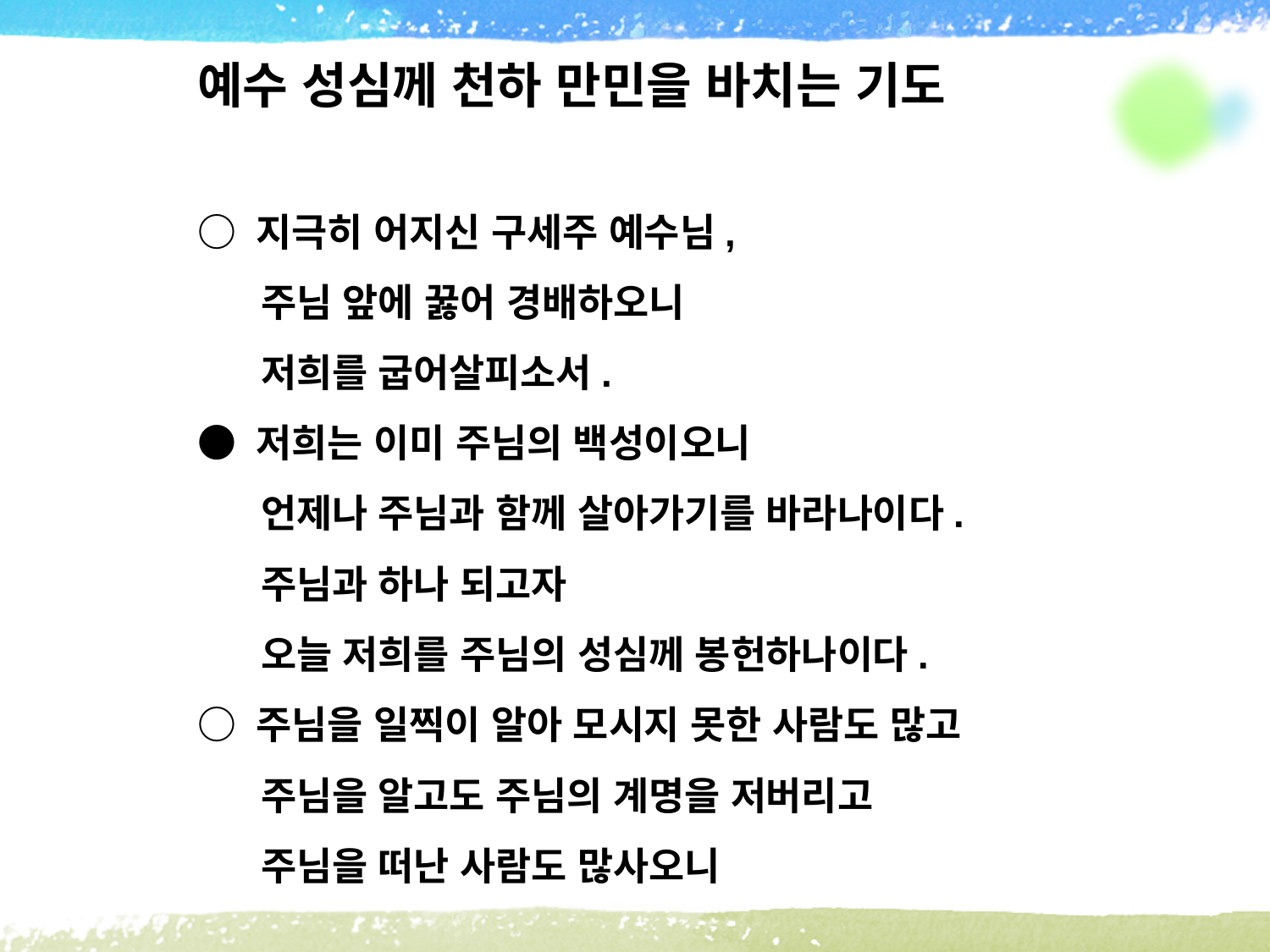

예수 성심께 천하 만민을 바치는 기도

○ 지극히 어지신 구세주 예수님,
     주님 앞에 꿇어 경배하오니
     저희를 굽어살피소서.
● 저희는 이미 주님의 백성이오니
     언제나 주님과 함께 살아가기를 바라나이다.
     주님과 하나 되고자
     오늘 저희를 주님의 성심께 봉헌하나이다.
○ 주님을 일찍이 알아 모시지 못한 사람도 많고
     주님을 알고도 주님의 계명을 저버리고
     주님을 떠난 사람도 많사오니